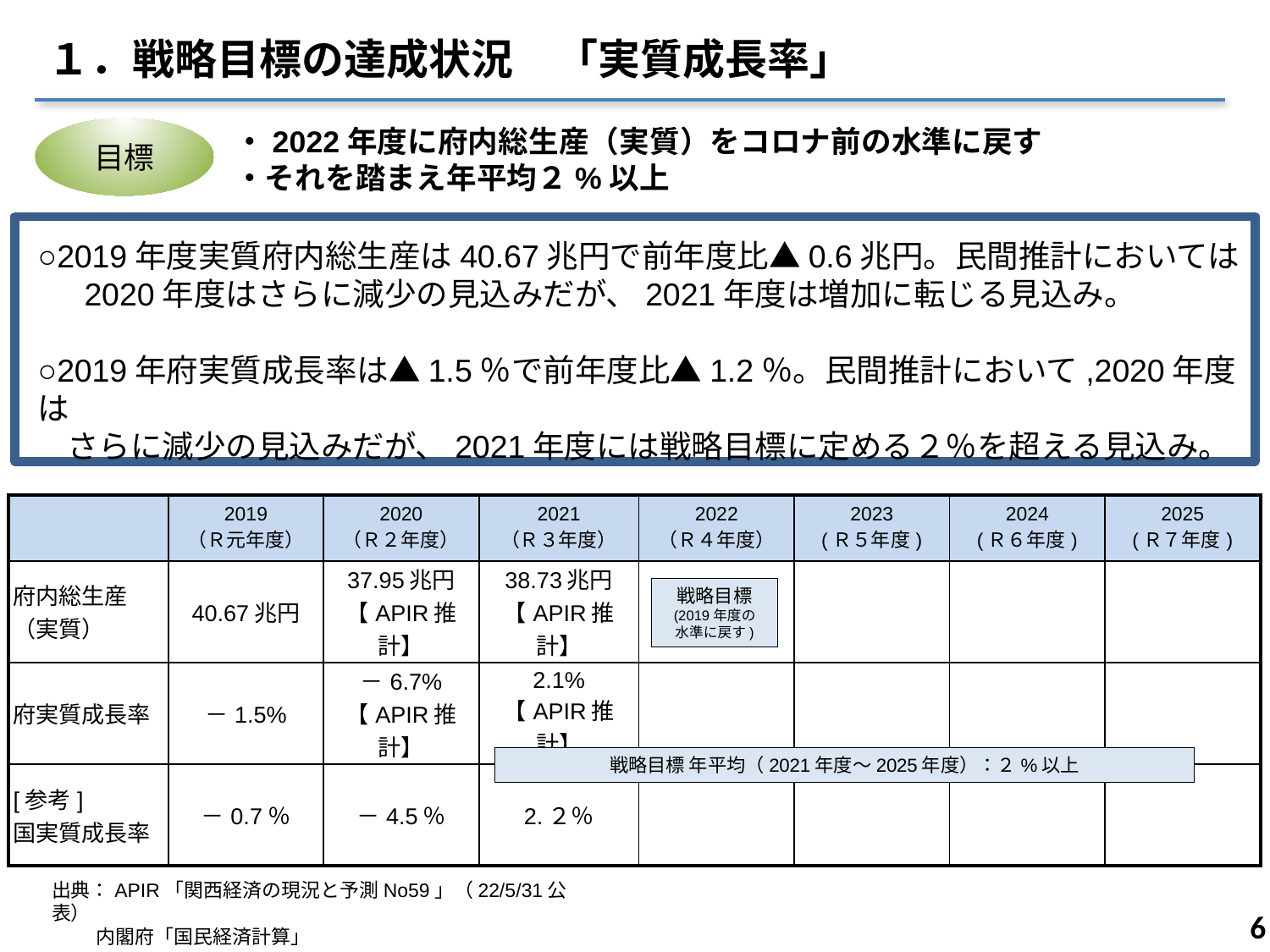

１．戦略目標の達成状況　「実質成長率」
・2022年度に府内総生産（実質）をコロナ前の水準に戻す
・それを踏まえ年平均２%以上

目標

○2019年度実質府内総生産は40.67兆円で前年度比▲0.6兆円。民間推計においては
　 2020年度はさらに減少の見込みだが、2021年度は増加に転じる見込み。

○2019年府実質成長率は▲1.5％で前年度比▲1.2％。民間推計において,2020年度は
   さらに減少の見込みだが、2021年度には戦略目標に定める２％を超える見込み。
|  | 2019 （Ｒ元年度） | 2020 （Ｒ２年度） | 2021 （Ｒ３年度） | 2022 （Ｒ４年度） | 2023 (Ｒ５年度) | 2024 (Ｒ６年度) | 2025 (Ｒ７年度) |
| --- | --- | --- | --- | --- | --- | --- | --- |
| 府内総生産 （実質） | 40.67兆円 | 37.95兆円 【APIR推計】 | 38.73兆円 【APIR推計】 |  |  |  |  |
| 府実質成長率 | －1.5% | －6.7% 【APIR推計】 | 2.1% 【APIR推計】 |  |  |  |  |
| [参考] 国実質成長率 | －0.7％ | －4.5％ | 2.２％ |  |  |  |  |
戦略目標
(2019年度の
水準に戻す)
戦略目標 年平均（2021年度〜2025年度）：２%以上
出典：APIR「関西経済の現況と予測No59」（22/5/31公表）
         内閣府「国民経済計算」
6